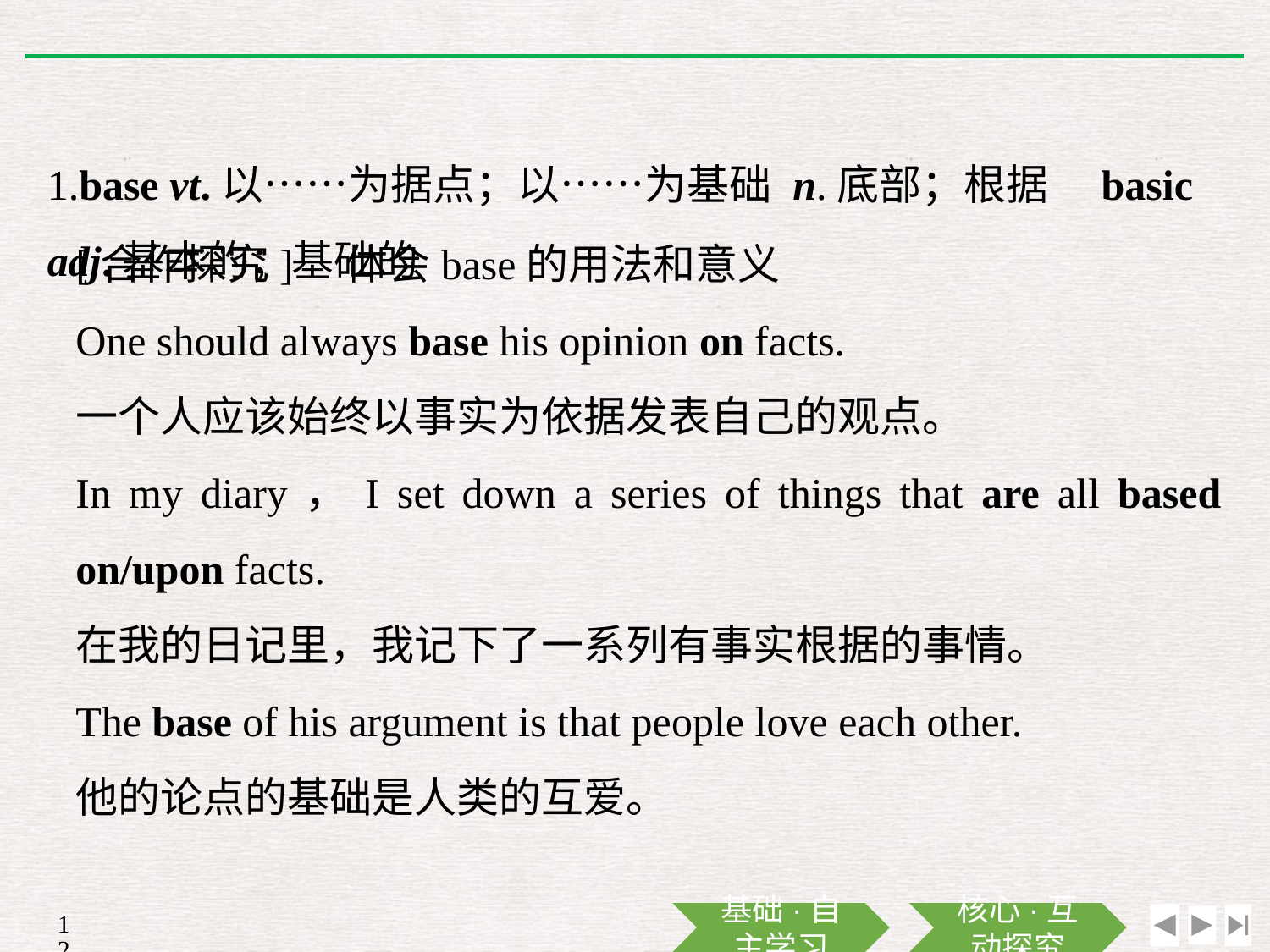

1.base vt.以……为据点；以……为基础 n.底部；根据　basic adj.基本的；基础的
[合作探究]　体会base的用法和意义
One should always base his opinion on facts.
一个人应该始终以事实为依据发表自己的观点。
In my diary，I set down a series of things that are all based on/upon facts.
在我的日记里，我记下了一系列有事实根据的事情。
The base of his argument is that people love each other.
他的论点的基础是人类的互爱。